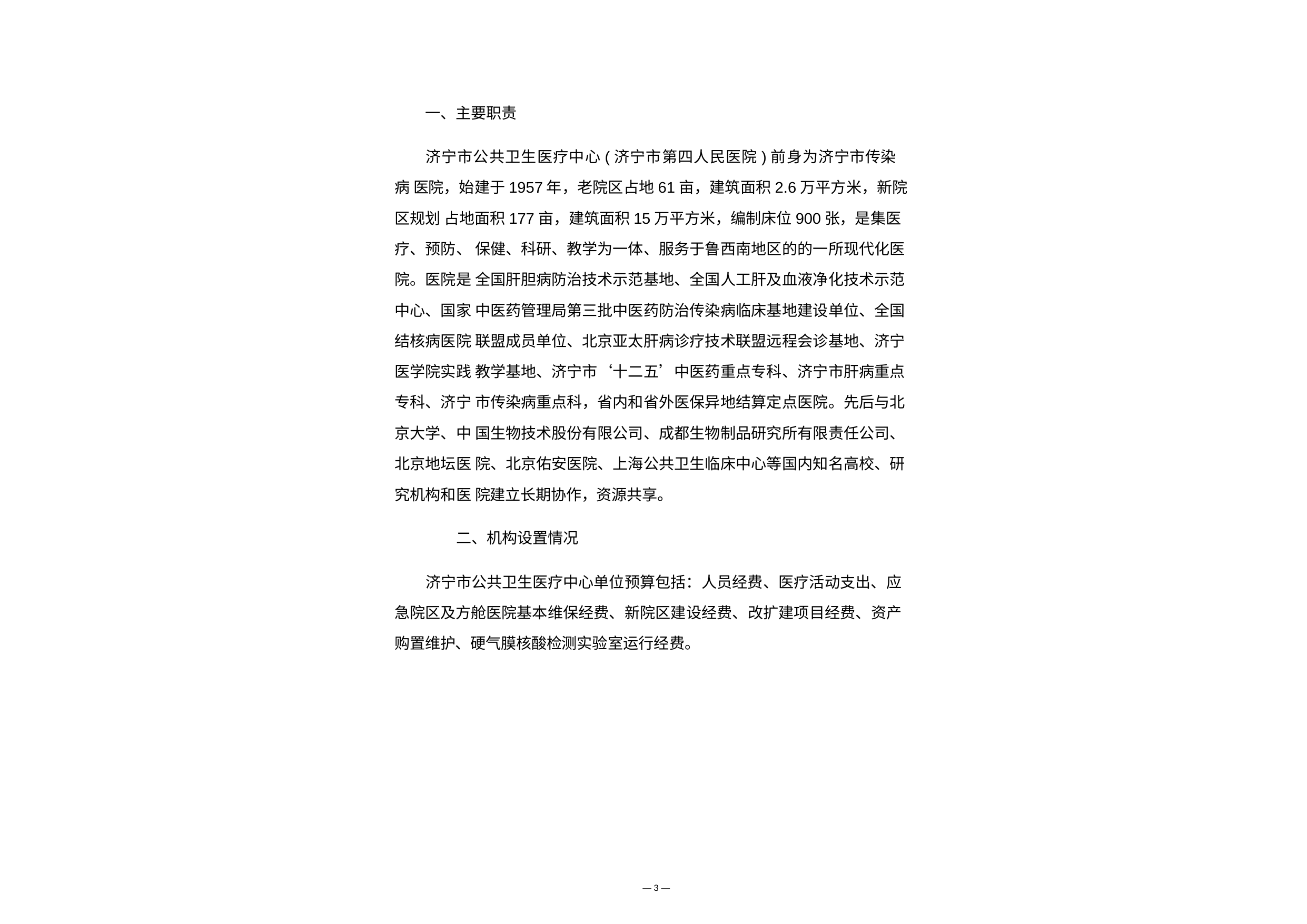

一、主要职责
济宁市公共卫生医疗中心(济宁市第四人民医院)前身为济宁市传染病 医院，始建于1957年，老院区占地61亩，建筑面积2.6万平方米，新院区规划 占地面积177亩，建筑面积15万平方米，编制床位900张，是集医疗、预防、 保健、科研、教学为一体、服务于鲁西南地区的的一所现代化医院。医院是 全国肝胆病防治技术示范基地、全国人工肝及血液净化技术示范中心、国家 中医药管理局第三批中医药防治传染病临床基地建设单位、全国结核病医院 联盟成员单位、北京亚太肝病诊疗技术联盟远程会诊基地、济宁医学院实践 教学基地、济宁市‘十二五’中医药重点专科、济宁市肝病重点专科、济宁 市传染病重点科，省内和省外医保异地结算定点医院。先后与北京大学、中 国生物技术股份有限公司、成都生物制品研究所有限责任公司、北京地坛医 院、北京佑安医院、上海公共卫生临床中心等国内知名高校、研究机构和医 院建立长期协作，资源共享。

二、机构设置情况

济宁市公共卫生医疗中心单位预算包括：人员经费、医疗活动支出、应 急院区及方舱医院基本维保经费、新院区建设经费、改扩建项目经费、资产 购置维护、硬气膜核酸检测实验室运行经费。

— 3 —